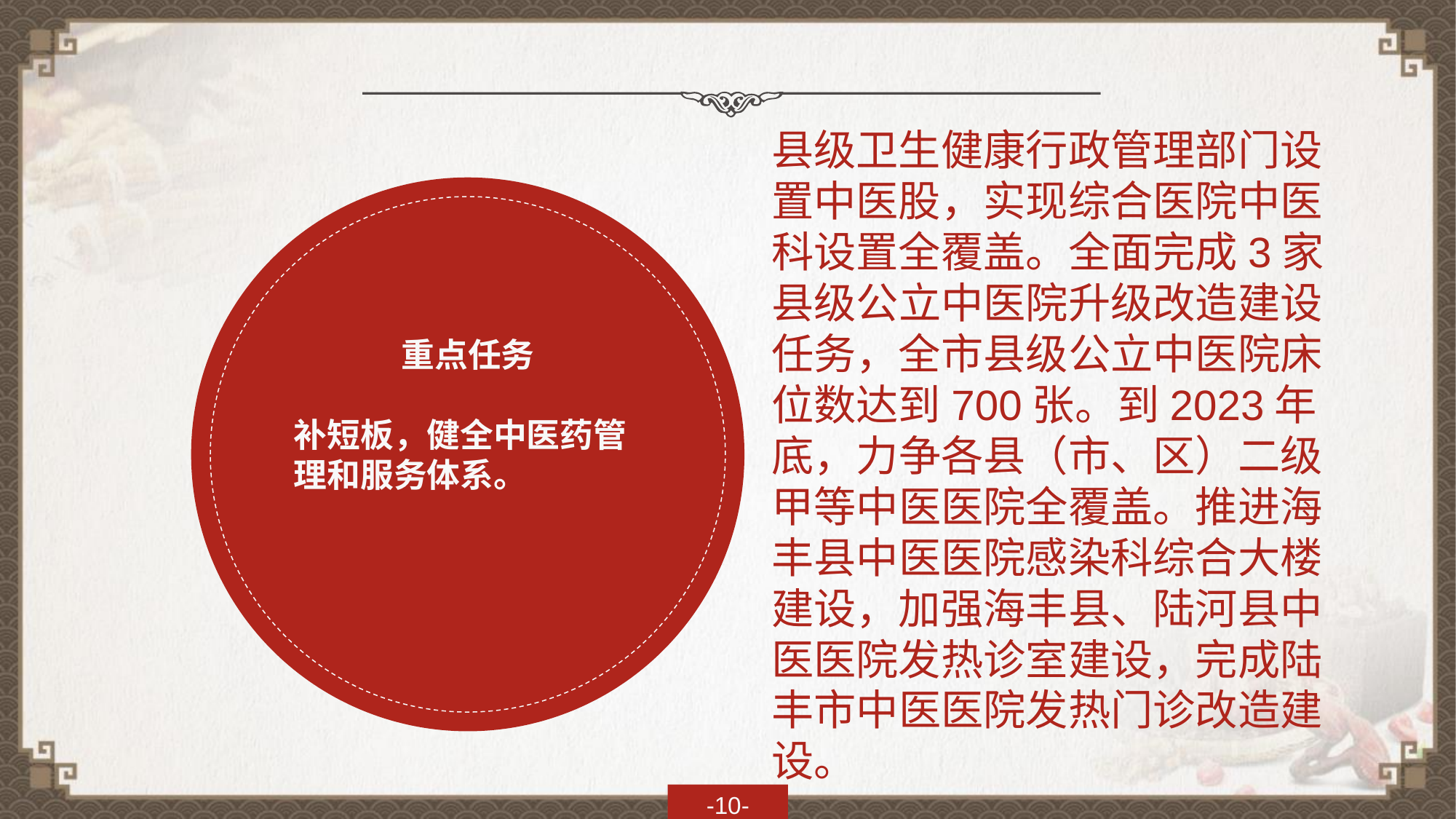

县级卫生健康行政管理部门设置中医股，实现综合医院中医科设置全覆盖。全面完成3家县级公立中医院升级改造建设任务，全市县级公立中医院床位数达到700张。到2023年底，力争各县（市、区）二级甲等中医医院全覆盖。推进海丰县中医医院感染科综合大楼建设，加强海丰县、陆河县中医医院发热诊室建设，完成陆丰市中医医院发热门诊改造建设。

重点任务
补短板，健全中医药管理和服务体系。